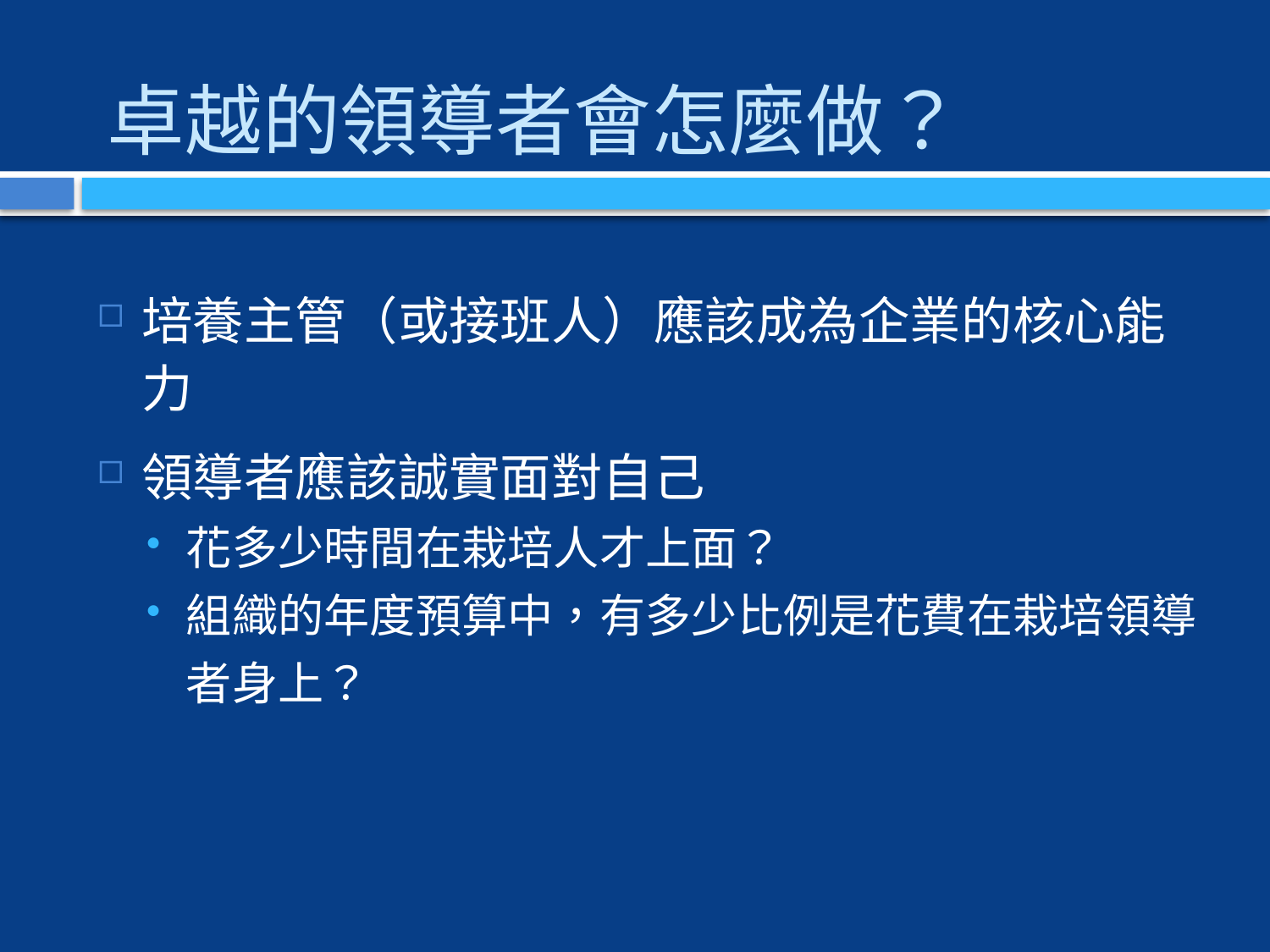

# 卓越的領導者會怎麼做？
培養主管（或接班人）應該成為企業的核心能力
領導者應該誠實面對自己
花多少時間在栽培人才上面？
組織的年度預算中，有多少比例是花費在栽培領導者身上？